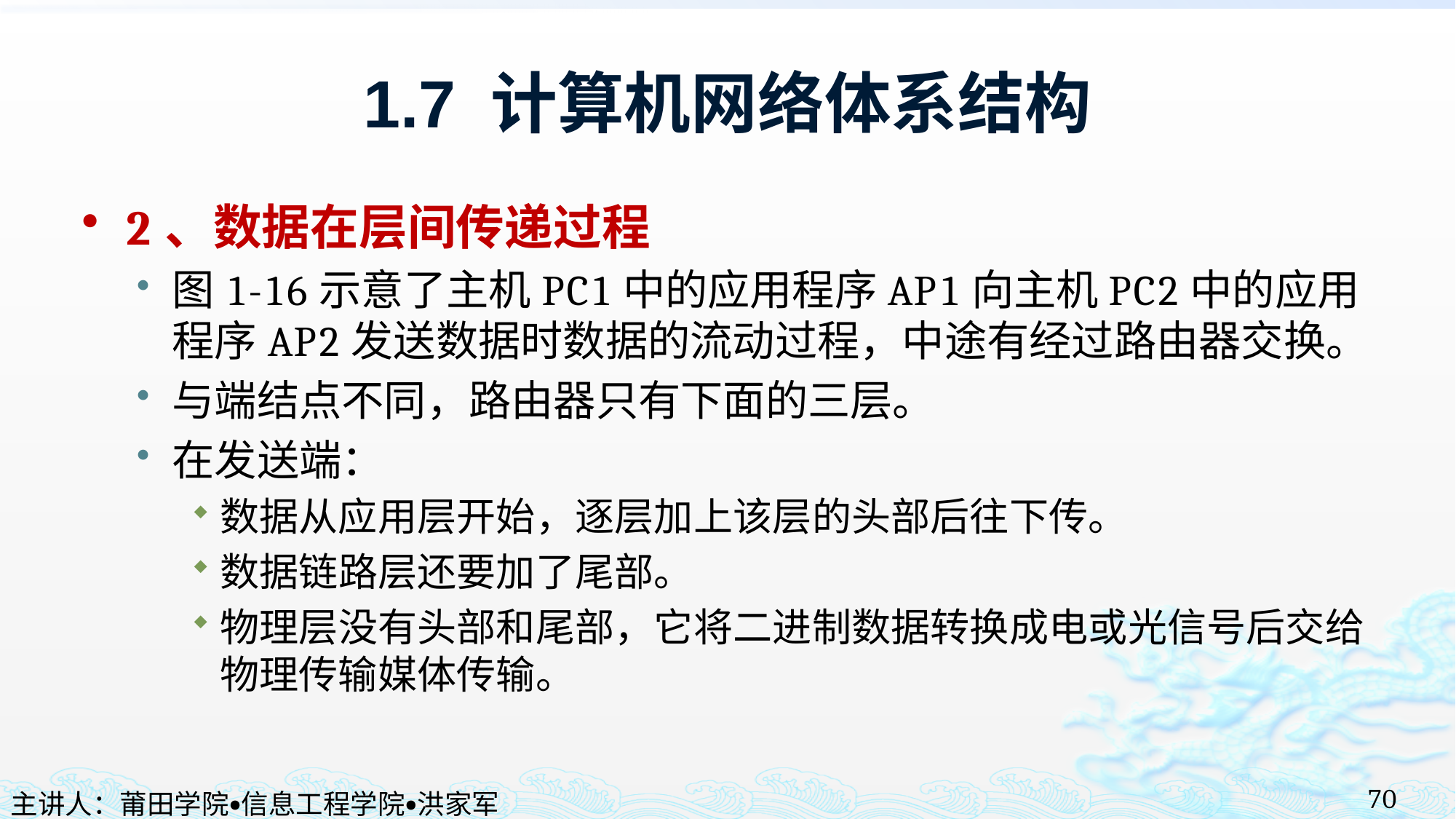

# 1.7 计算机网络体系结构
2、数据在层间传递过程
图1-16示意了主机PC1中的应用程序AP1向主机PC2中的应用程序AP2发送数据时数据的流动过程，中途有经过路由器交换。
与端结点不同，路由器只有下面的三层。
在发送端：
数据从应用层开始，逐层加上该层的头部后往下传。
数据链路层还要加了尾部。
物理层没有头部和尾部，它将二进制数据转换成电或光信号后交给物理传输媒体传输。

70
主讲人：莆田学院•信息工程学院•洪家军